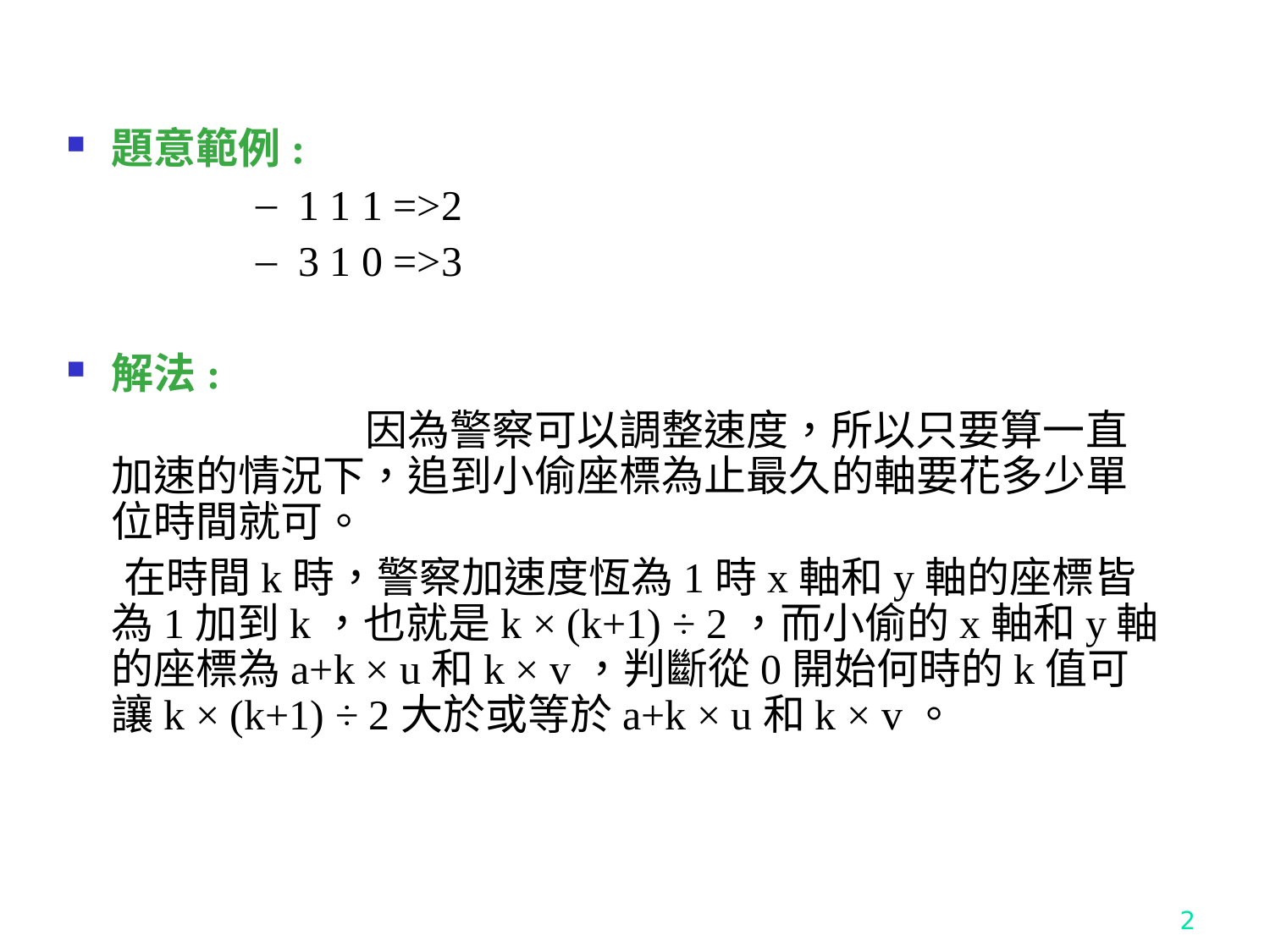

題意範例:
 1 1 1 =>2
 3 1 0 =>3

解法:
			因為警察可以調整速度，所以只要算一直加速的情況下，追到小偷座標為止最久的軸要花多少單位時間就可。
     在時間k時，警察加速度恆為1時x軸和y軸的座標皆為1加到k，也就是k × (k+1) ÷ 2，而小偷的x軸和y軸的座標為a+k × u和k × v，判斷從0開始何時的k值可讓k × (k+1) ÷ 2大於或等於a+k × u和k × v。
2